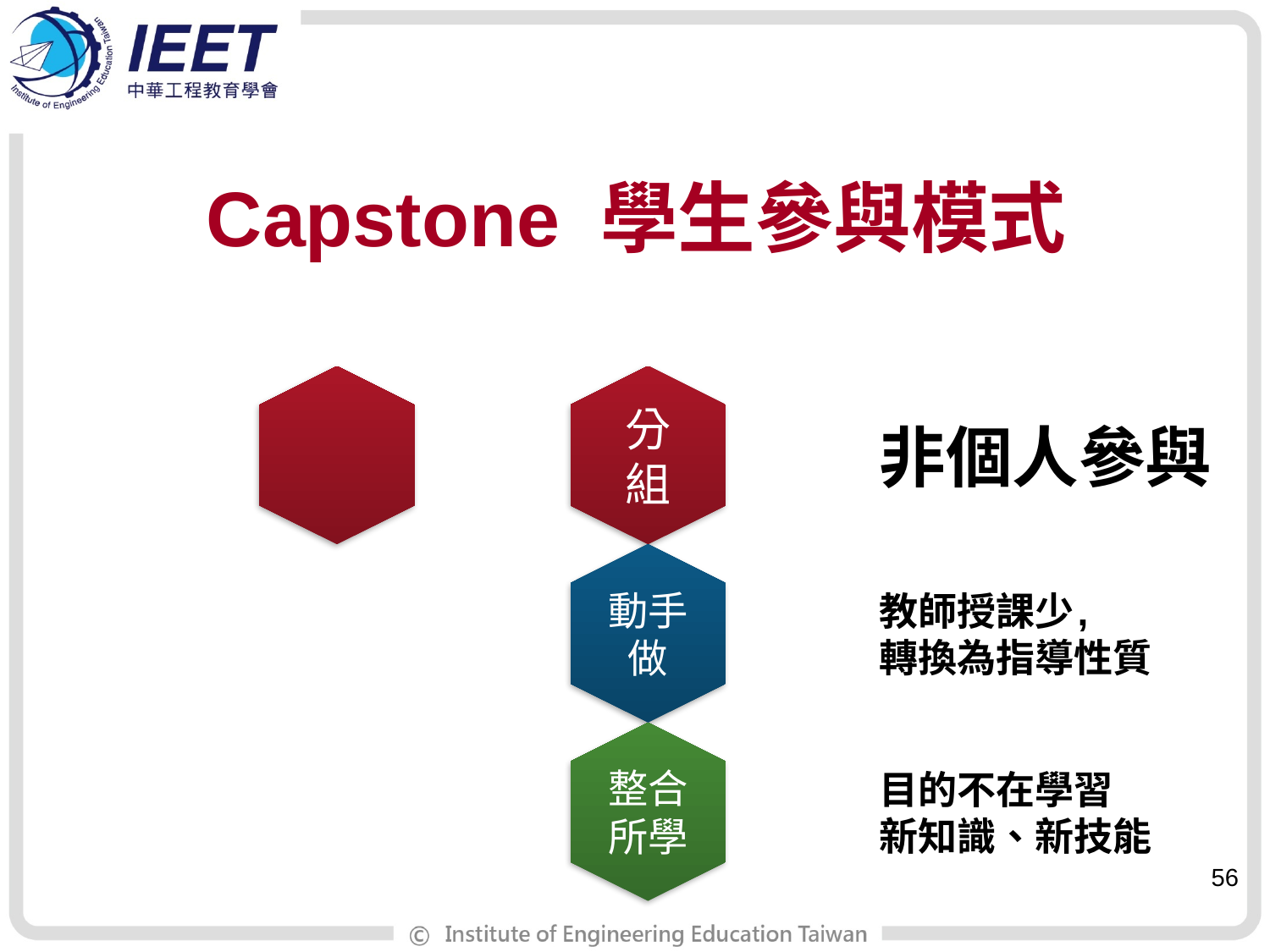

# Capstone 學生參與模式
分組
非個人參與
動手做
教師授課少,
轉換為指導性質
整合所學
目的不在學習
新知識、新技能
56